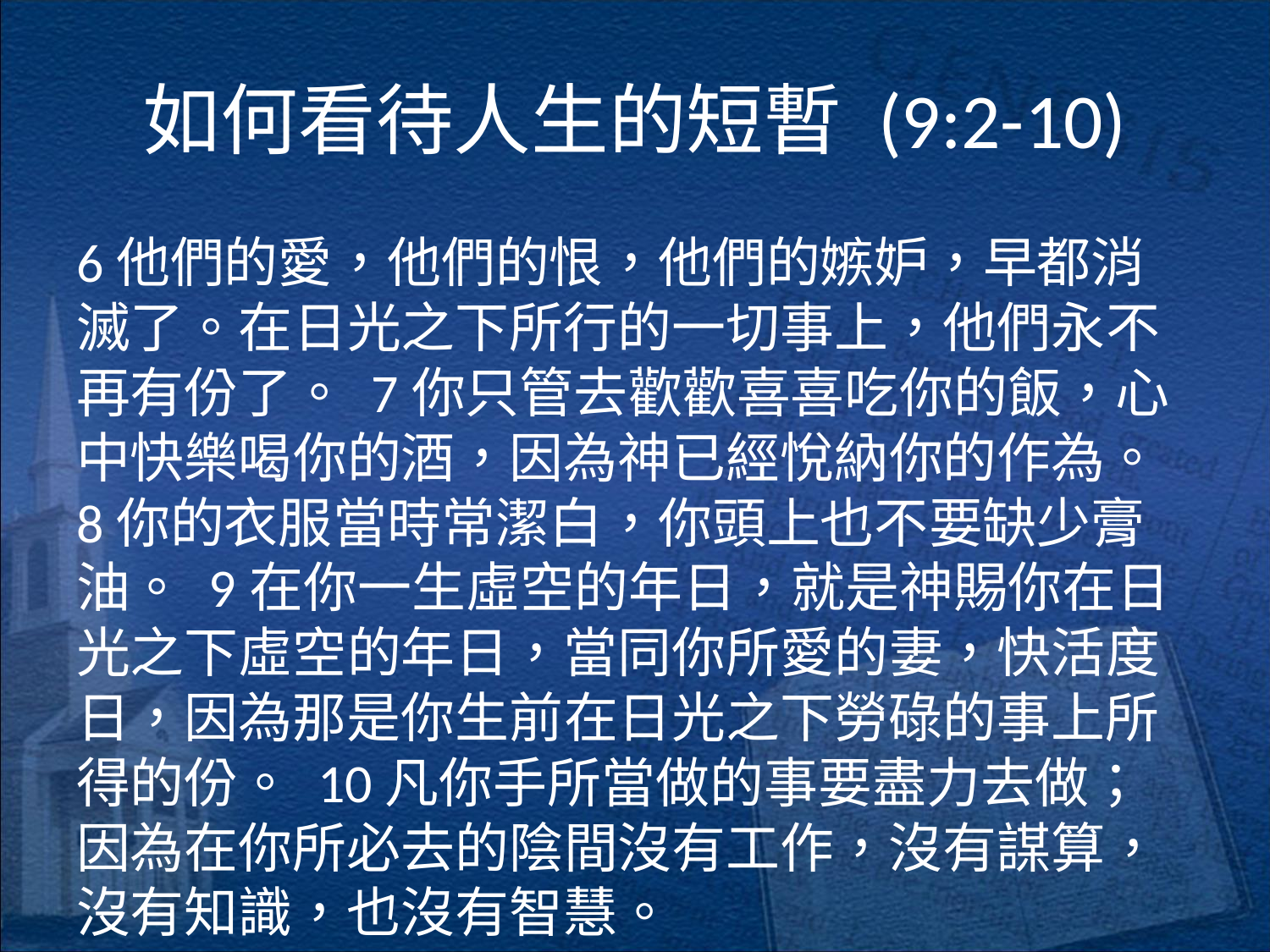

# 如何看待人生的短暫 (9:2-10)
6他們的愛，他們的恨，他們的嫉妒，早都消滅了。在日光之下所行的一切事上，他們永不再有份了。 7你只管去歡歡喜喜吃你的飯，心中快樂喝你的酒，因為神已經悅納你的作為。 8你的衣服當時常潔白，你頭上也不要缺少膏油。 9在你一生虛空的年日，就是神賜你在日光之下虛空的年日，當同你所愛的妻，快活度日，因為那是你生前在日光之下勞碌的事上所得的份。 10凡你手所當做的事要盡力去做；因為在你所必去的陰間沒有工作，沒有謀算，沒有知識，也沒有智慧。